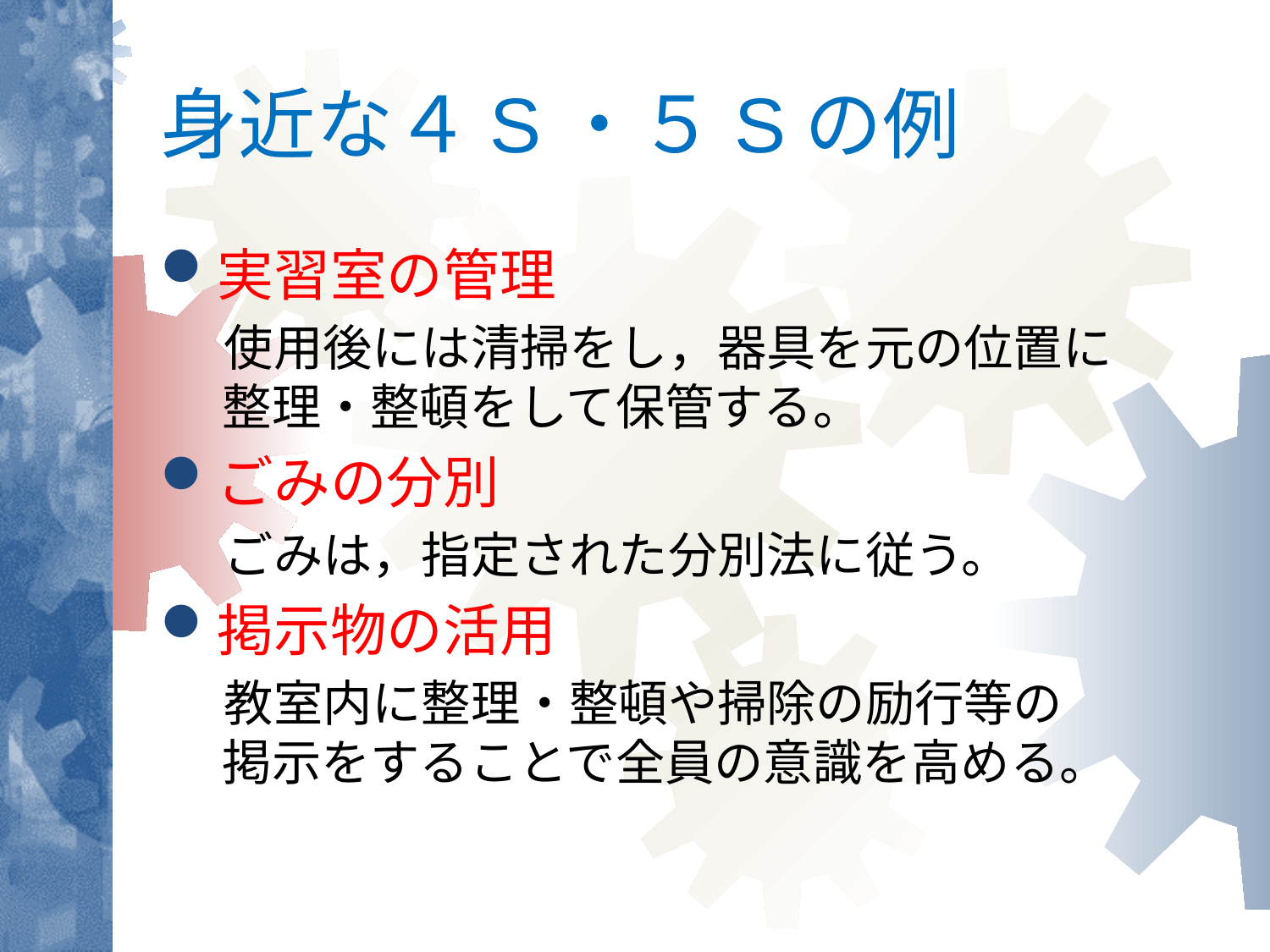

身近な４S・５Sの例
実習室の管理
使用後には清掃をし，器具を元の位置に　　整理・整頓をして保管する。
ごみの分別
ごみは，指定された分別法に従う。
掲示物の活用
教室内に整理・整頓や掃除の励行等の　　　掲示をすることで全員の意識を高める。